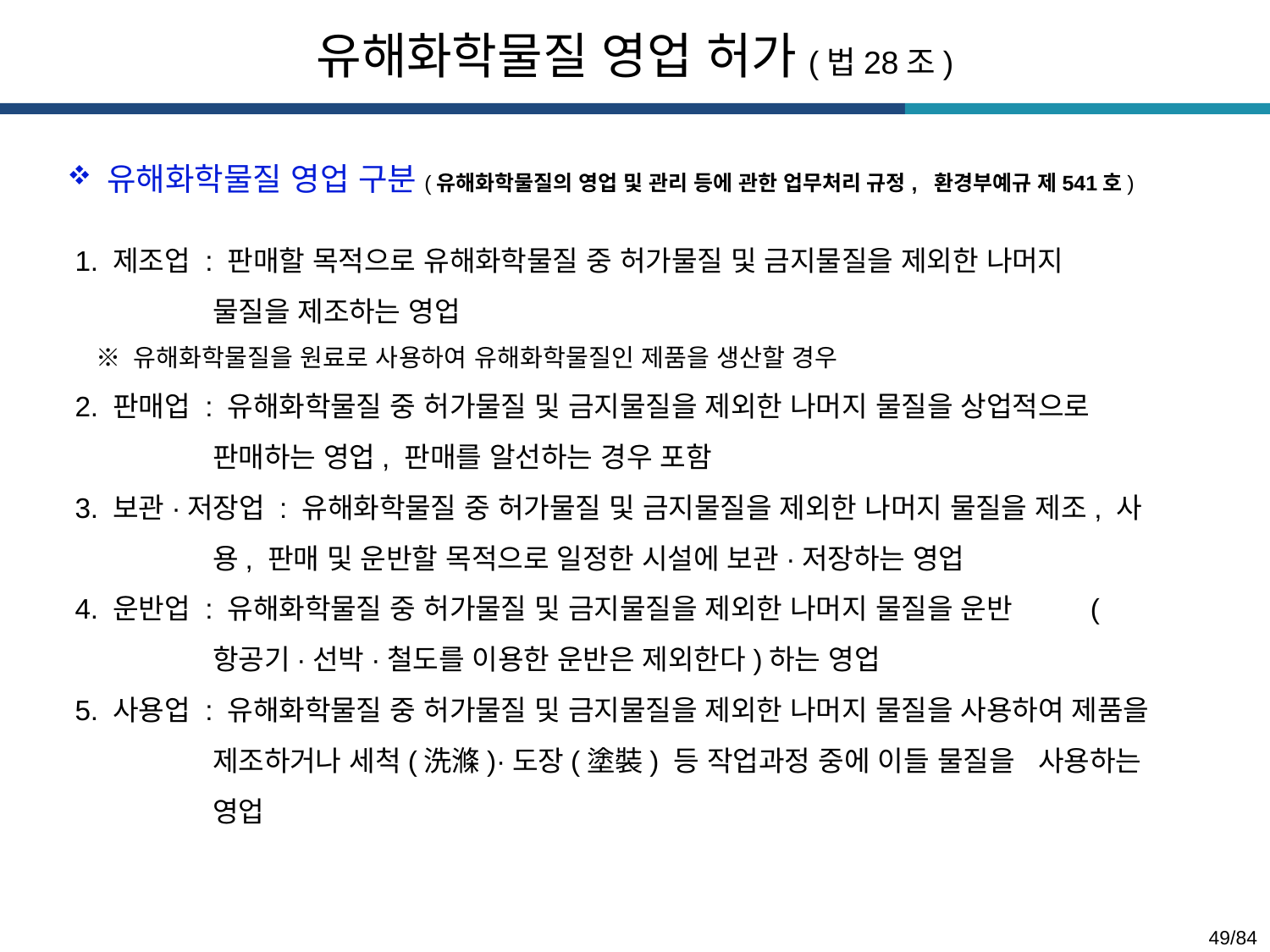

유해화학물질 영업 허가(법28조)
유해화학물질 영업 구분(유해화학물질의 영업 및 관리 등에 관한 업무처리 규정,  환경부예규 제541호)
1. 제조업 : 판매할 목적으로 유해화학물질 중 허가물질 및 금지물질을 제외한 나머지              물질을 제조하는 영업
   ※ 유해화학물질을 원료로 사용하여 유해화학물질인 제품을 생산할 경우
2. 판매업 : 유해화학물질 중 허가물질 및 금지물질을 제외한 나머지 물질을 상업적으로 판매하는 영업, 판매를 알선하는 경우 포함
3. 보관·저장업 : 유해화학물질 중 허가물질 및 금지물질을 제외한 나머지 물질을 제조, 사용, 판매 및 운반할 목적으로 일정한 시설에 보관·저장하는 영업
4. 운반업 : 유해화학물질 중 허가물질 및 금지물질을 제외한 나머지 물질을 운반         (항공기·선박·철도를 이용한 운반은 제외한다)하는 영업
5. 사용업 : 유해화학물질 중 허가물질 및 금지물질을 제외한 나머지 물질을 사용하여 제품을 제조하거나 세척(洗滌)·도장(塗裝) 등 작업과정 중에 이들 물질을   사용하는 영업